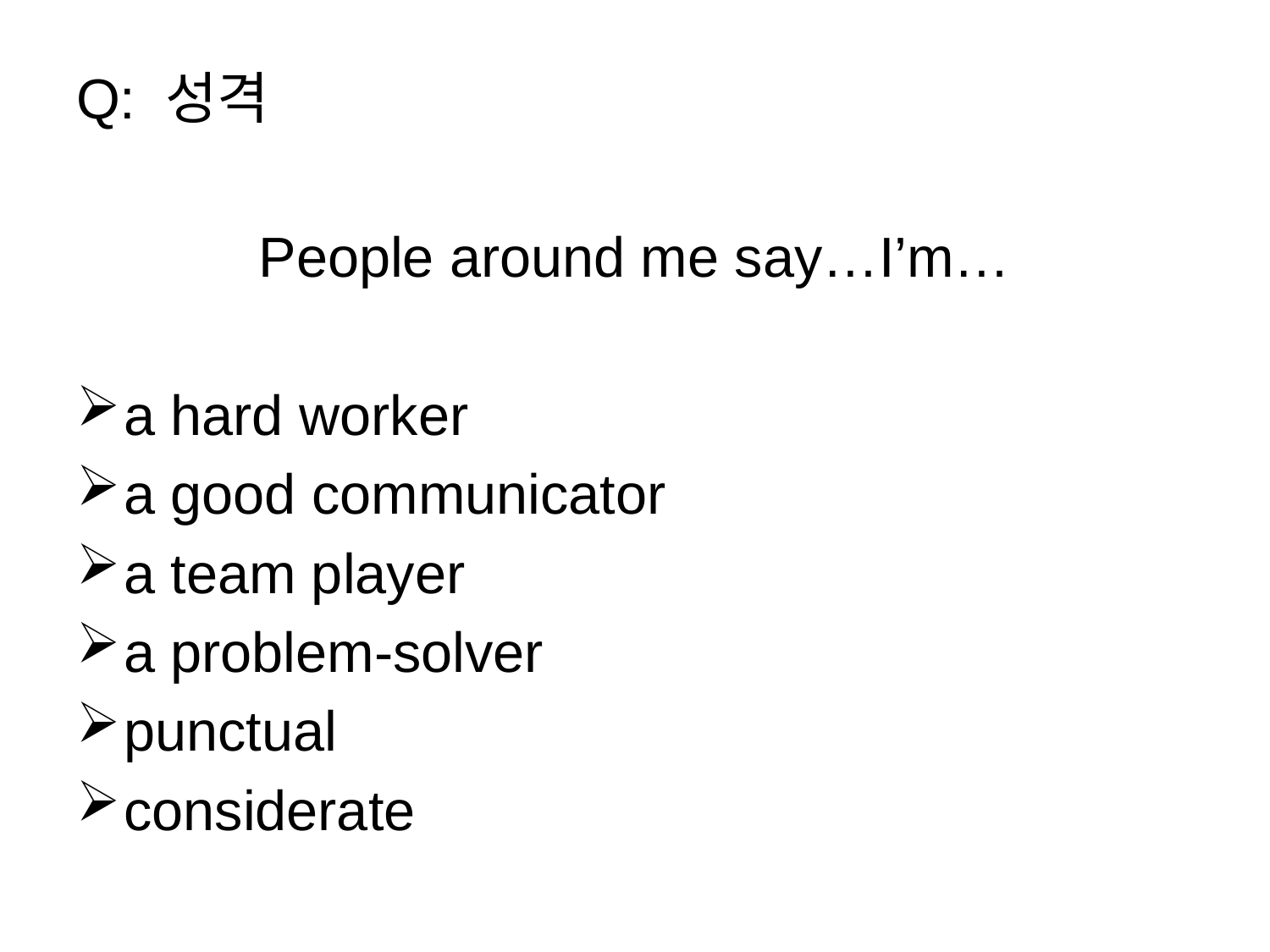

Q: 성격

People around me say…I’m…

a hard worker
a good communicator
a team player
a problem-solver
punctual
considerate